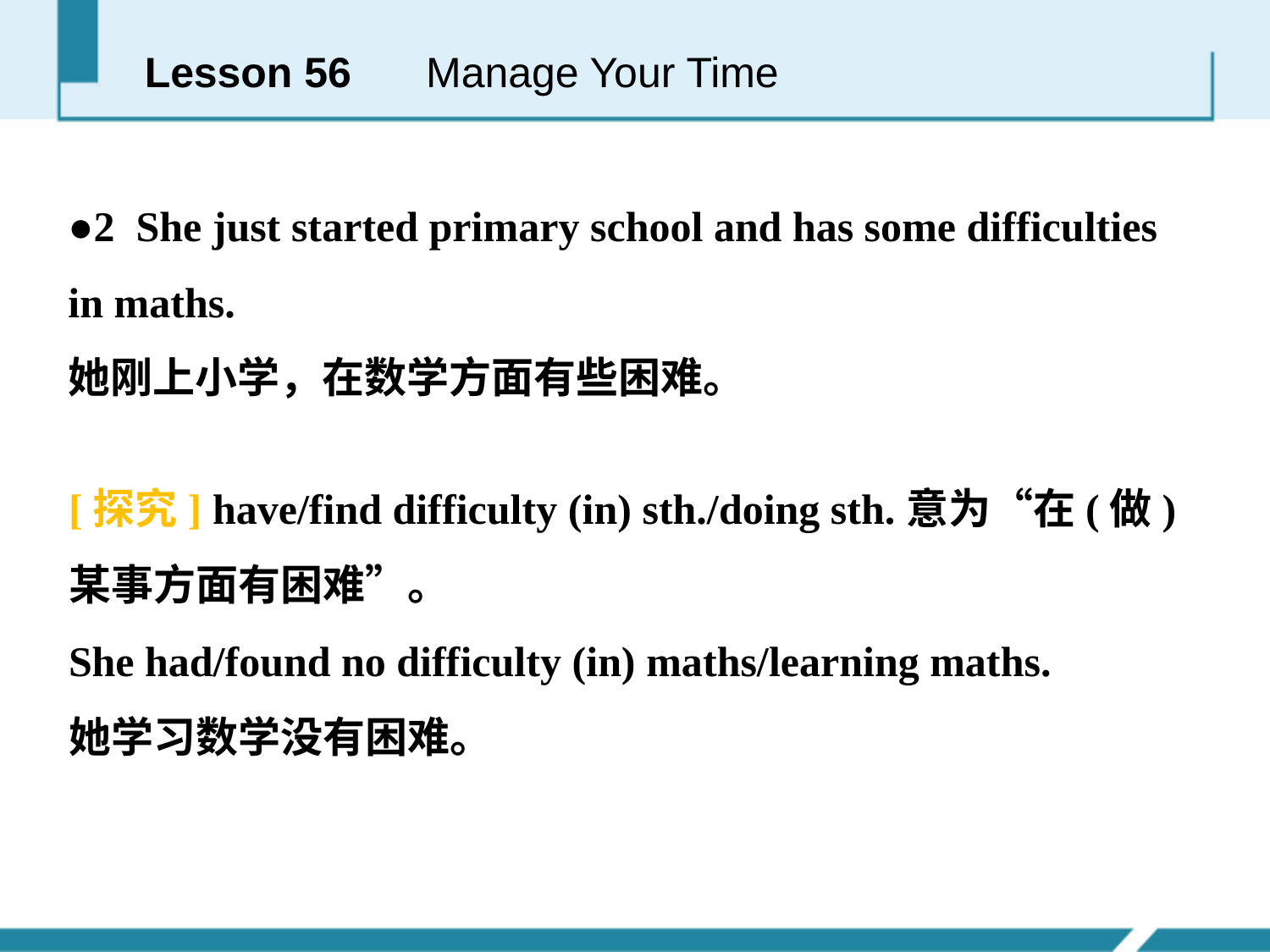

Lesson 56 　Manage Your Time
●2  She just started primary school and has some difficulties in maths.
她刚上小学，在数学方面有些困难。
[探究] have/find difficulty (in) sth./doing sth.意为“在(做)某事方面有困难”。
She had/found no difficulty (in) maths/learning maths.
她学习数学没有困难。